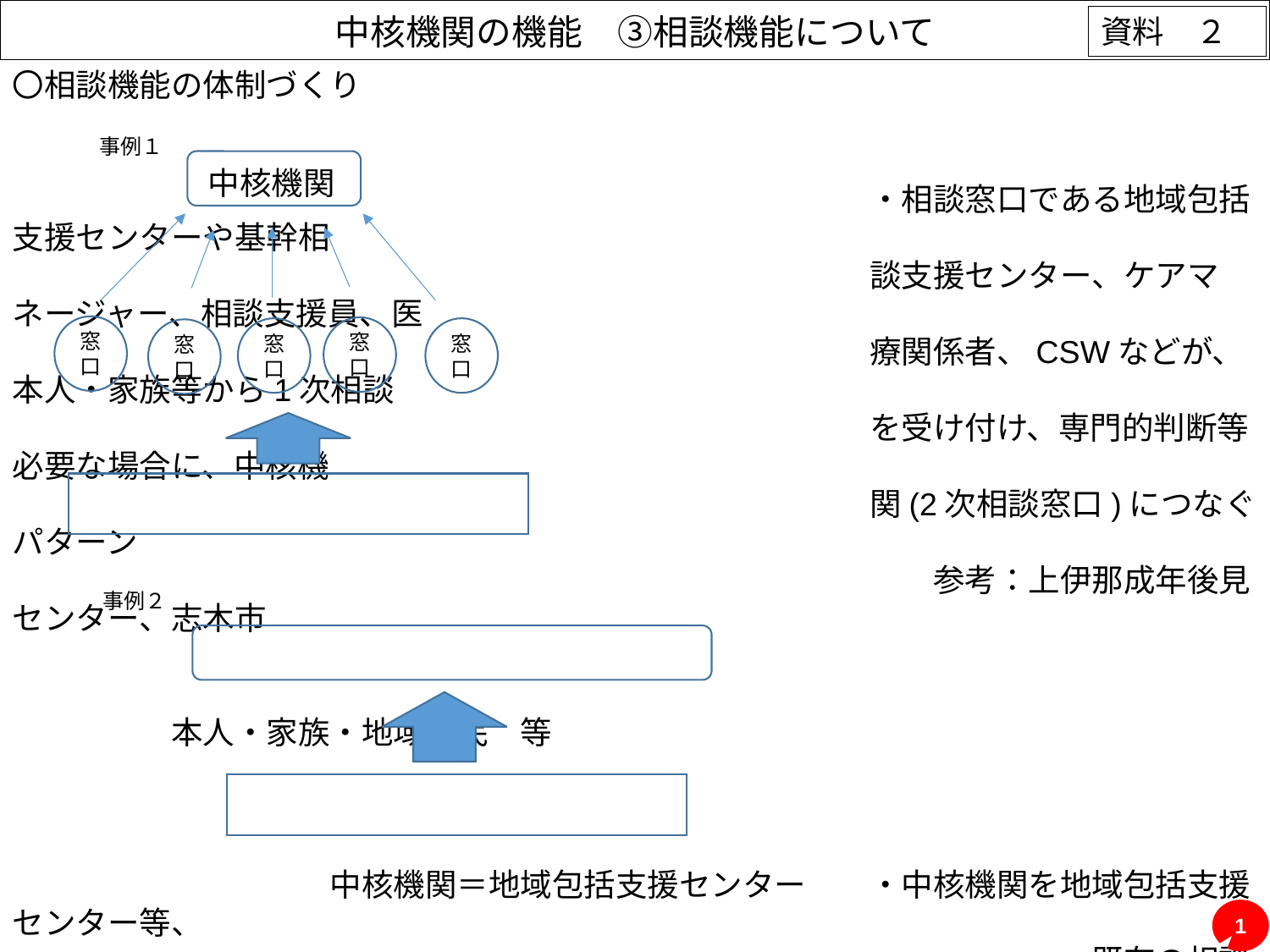

# 中核機関の機能　③相談機能について
資料　２
〇相談機能の体制づくり

　　　　　　　　　　　　　　　　　　　　　　　　　　　・相談窓口である地域包括支援センターや基幹相
　　　　　　　　　　　　　　　　　　　　　　　　　　　談支援センター、ケアマネージャー、相談支援員、医
　　　　　　　　　　　　　　　　　　　　　　　　　　　療関係者、CSWなどが、本人・家族等から1次相談
　　　　　　　　　　　　　　　　　　　　　　　　　　　を受け付け、専門的判断等必要な場合に、中核機
　　　　　　　　　　　　　　　　　　　　　　　　　　　関(2次相談窓口)につなぐパターン
　　　　　　　　　　　　　　　　　　　　　　　　　　　　　参考：上伊那成年後見センター、志木市

　　　　　本人・家族・地域住民　等

　　　　　　　　　　中核機関＝地域包括支援センター　　・中核機関を地域包括支援センター等、
　　　　　　　　　　　　　　　　　　　　　　　　　　　　　　　　　　既存の相談機関と業務を兼ねることで、
　　　　　　　　　　　　　　　　　　　　　　　　　　　　　　　　　　窓口をまとめるパターン
　　　　　　　　　　　　　　　　　　　　　　　　　　　　　　　　　　　　　参考：三豊市
　　　　　　　　　　　　　本人・家族・地域住民　等

事例１

中核機関
窓口
窓口
窓口
窓
口
窓口

事例２

1